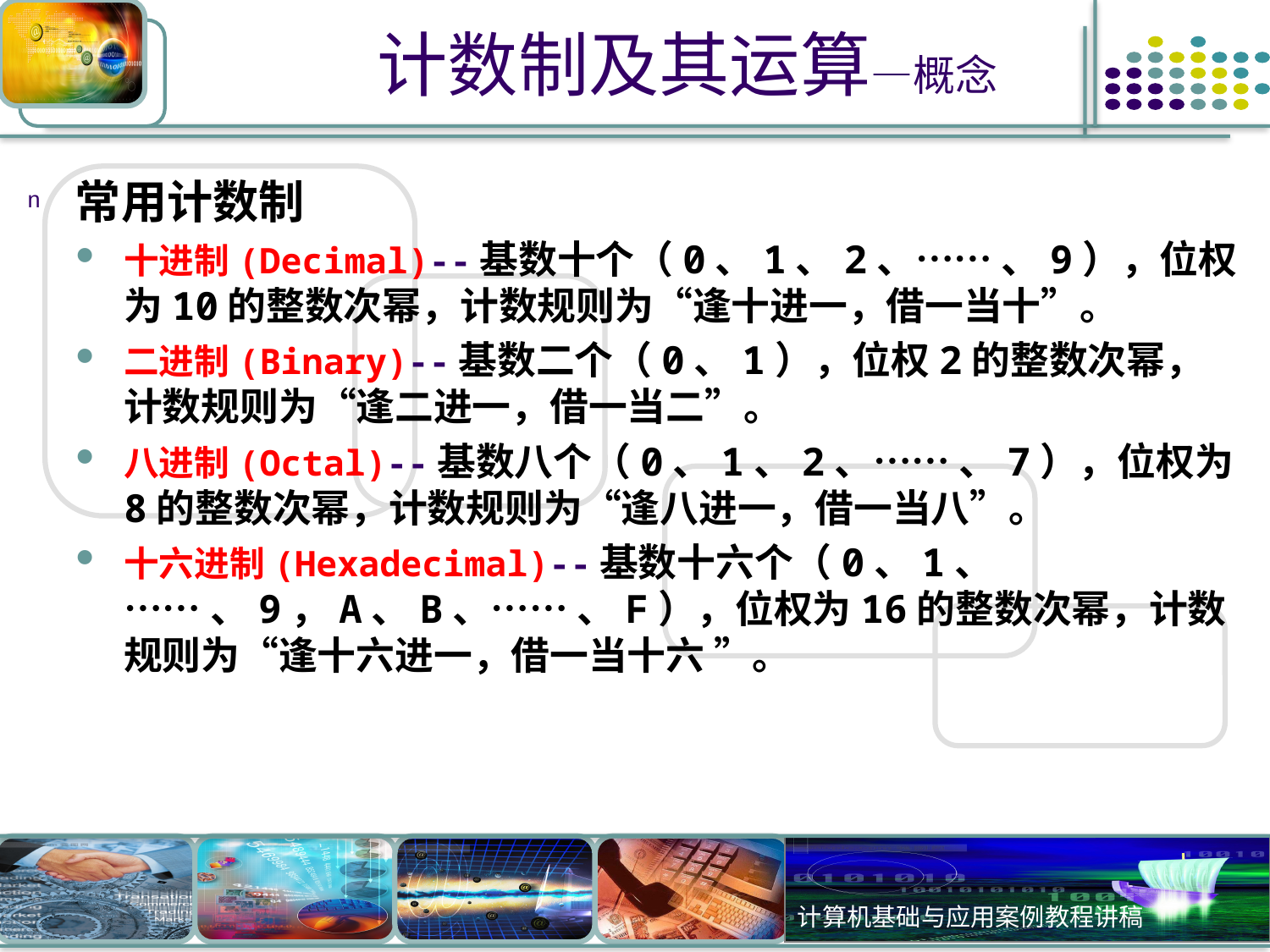

# 计数制及其运算—概念
常用计数制
十进制(Decimal)--基数十个（0、1、2、…… 、9），位权为10的整数次幂，计数规则为“逢十进一，借一当十”。
二进制(Binary)--基数二个（0、1），位权2的整数次幂，计数规则为“逢二进一，借一当二”。
八进制(Octal)--基数八个（0、1、2、…… 、7），位权为8的整数次幂，计数规则为“逢八进一，借一当八”。
十六进制(Hexadecimal)--基数十六个（0、1、…… 、9，A、B、…… 、F），位权为16的整数次幂，计数规则为“逢十六进一，借一当十六 ”。